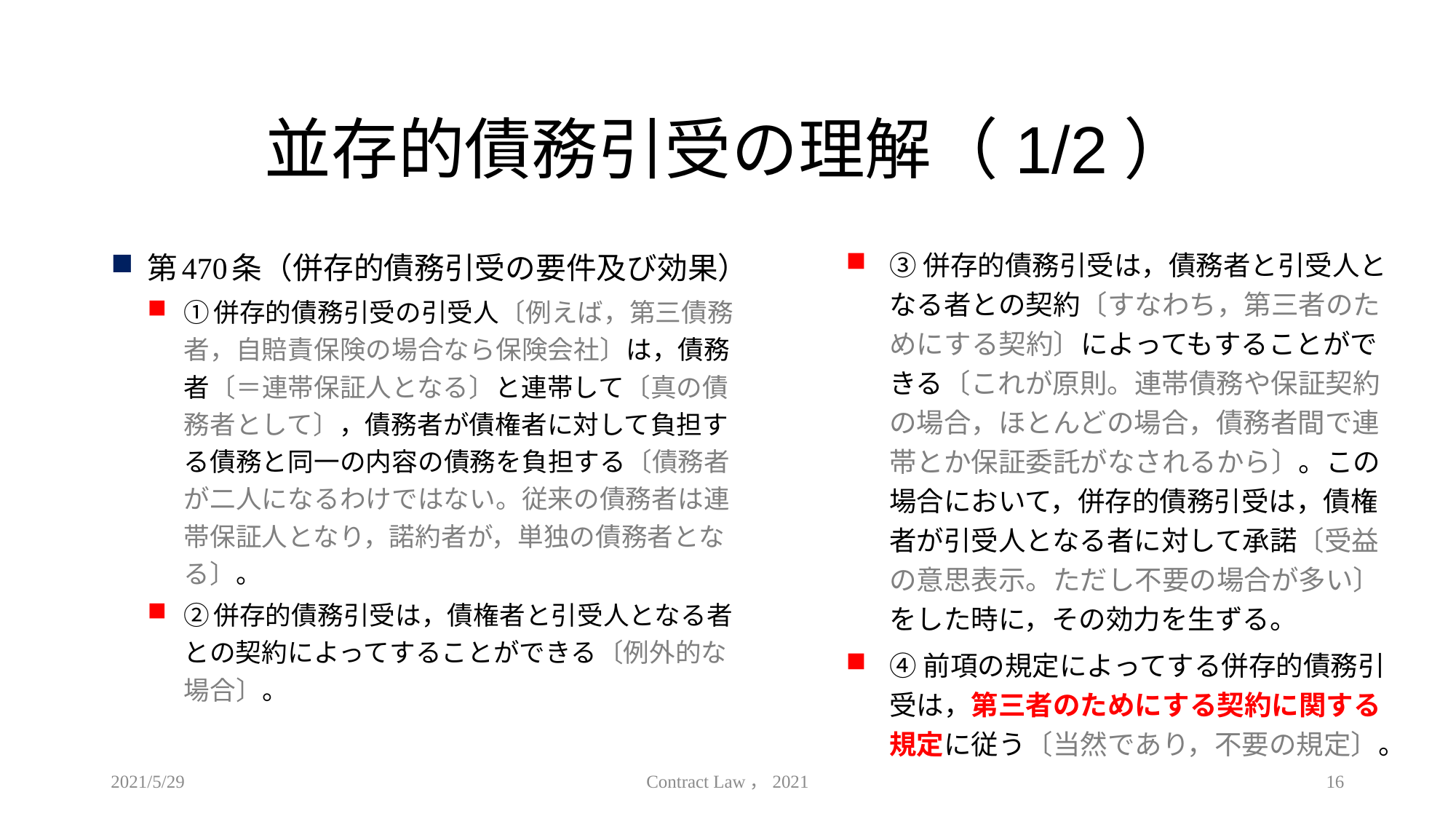

# 並存的債務引受の理解（1/2）
第470条（併存的債務引受の要件及び効果）
①併存的債務引受の引受人〔例えば，第三債務者，自賠責保険の場合なら保険会社〕は，債務者〔＝連帯保証人となる〕と連帯して〔真の債務者として〕，債務者が債権者に対して負担する債務と同一の内容の債務を負担する〔債務者が二人になるわけではない。従来の債務者は連帯保証人となり，諾約者が，単独の債務者となる〕。
②併存的債務引受は，債権者と引受人となる者との契約によってすることができる〔例外的な場合〕。
③併存的債務引受は，債務者と引受人となる者との契約〔すなわち，第三者のためにする契約〕によってもすることができる〔これが原則。連帯債務や保証契約の場合，ほとんどの場合，債務者間で連帯とか保証委託がなされるから〕。この場合において，併存的債務引受は，債権者が引受人となる者に対して承諾〔受益の意思表示。ただし不要の場合が多い〕をした時に，その効力を生ずる。
④前項の規定によってする併存的債務引受は，第三者のためにする契約に関する規定に従う〔当然であり，不要の規定〕。
2021/5/29
Contract Law，2021
16